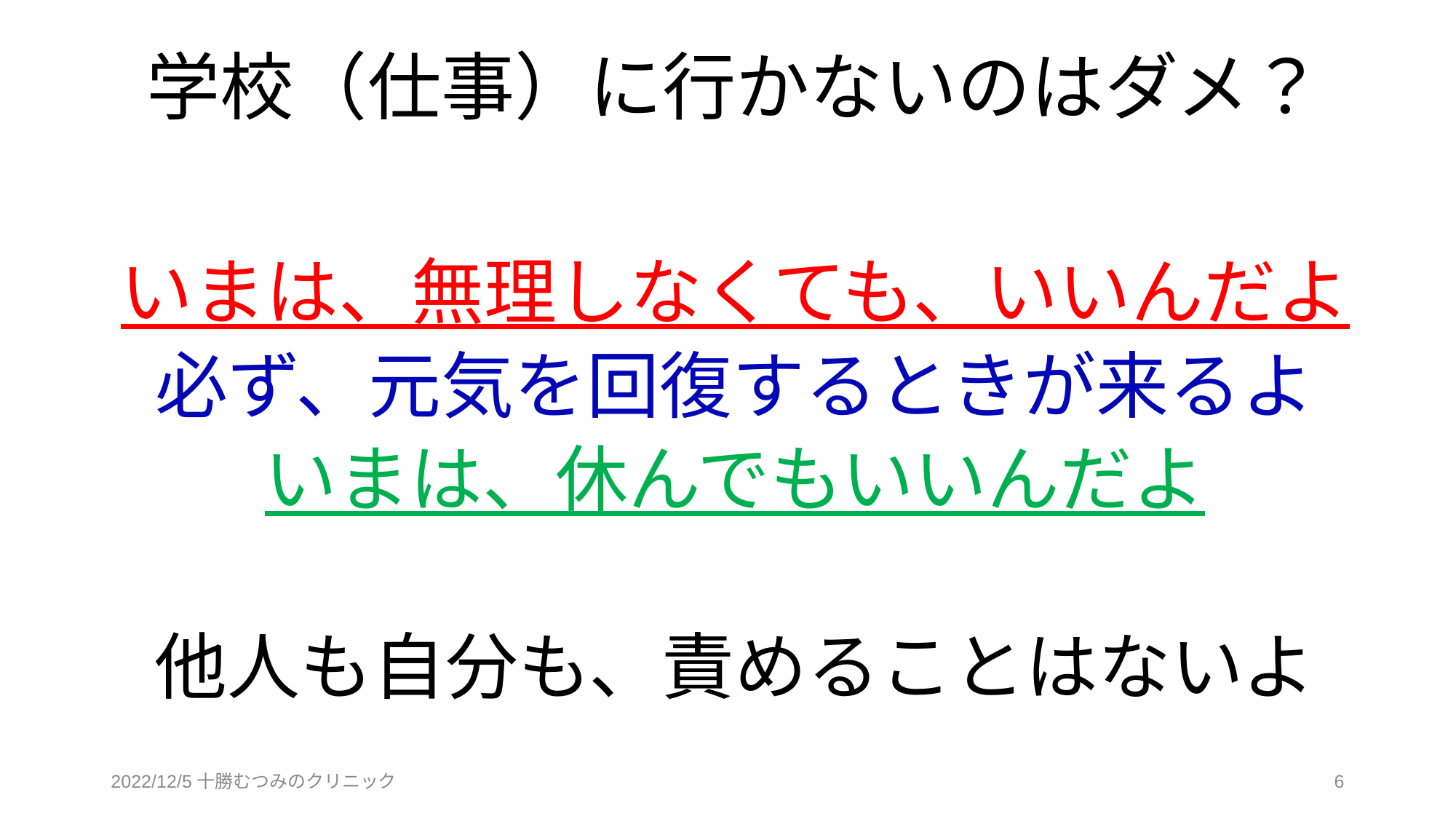

# 学校（仕事）に行かないのはダメ？

いまは、無理しなくても、いいんだよ
必ず、元気を回復するときが来るよ
いまは、休んでもいいんだよ

他人も自分も、責めることはないよ

2022/12/5十勝むつみのクリニック
6